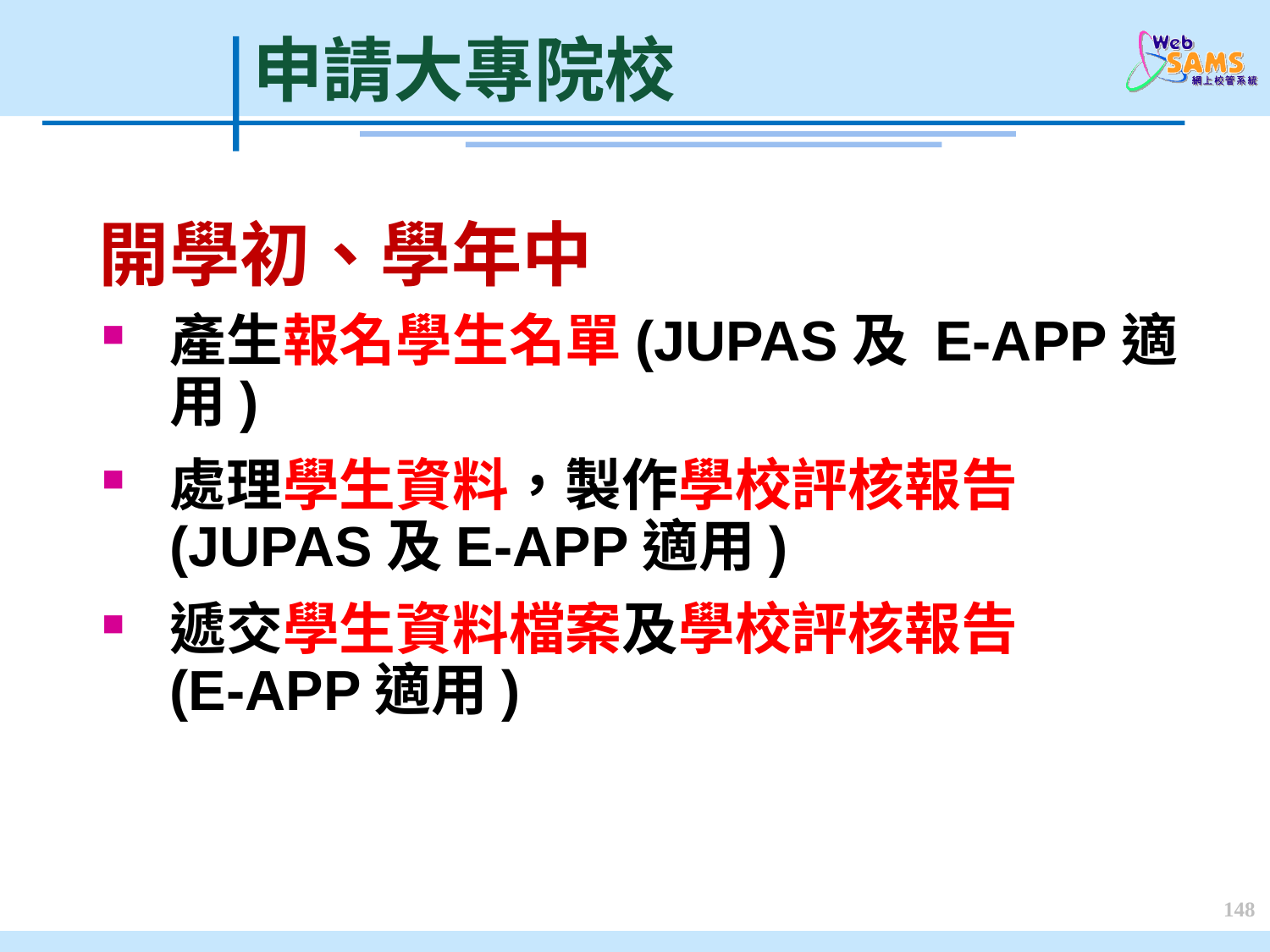

申請大專院校
開學初、學年中
產生報名學生名單(JUPAS及 E-APP適用)
處理學生資料，製作學校評核報告(JUPAS及E-APP適用)
遞交學生資料檔案及學校評核報告       (E-APP適用)

148